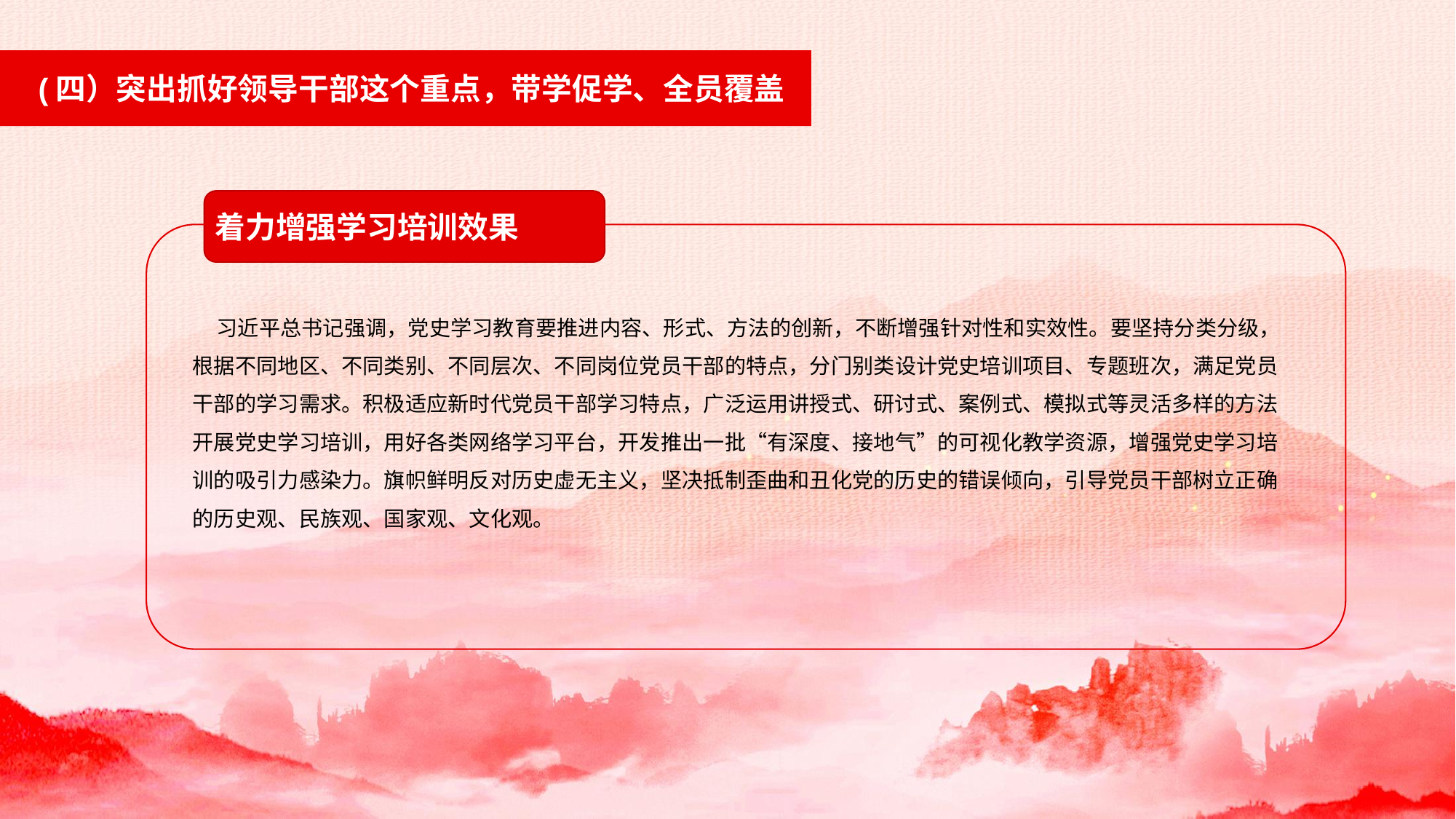

(四）突出抓好领导干部这个重点，带学促学、全员覆盖

着力增强学习培训效果

    习近平总书记强调，党史学习教育要推进内容、形式、方法的创新，不断增强针对性和实效性。要坚持分类分级，根据不同地区、不同类别、不同层次、不同岗位党员干部的特点，分门别类设计党史培训项目、专题班次，满足党员干部的学习需求。积极适应新时代党员干部学习特点，广泛运用讲授式、研讨式、案例式、模拟式等灵活多样的方法开展党史学习培训，用好各类网络学习平台，开发推出一批“有深度、接地气”的可视化教学资源，增强党史学习培训的吸引力感染力。旗帜鲜明反对历史虚无主义，坚决抵制歪曲和丑化党的历史的错误倾向，引导党员干部树立正确的历史观、民族观、国家观、文化观。